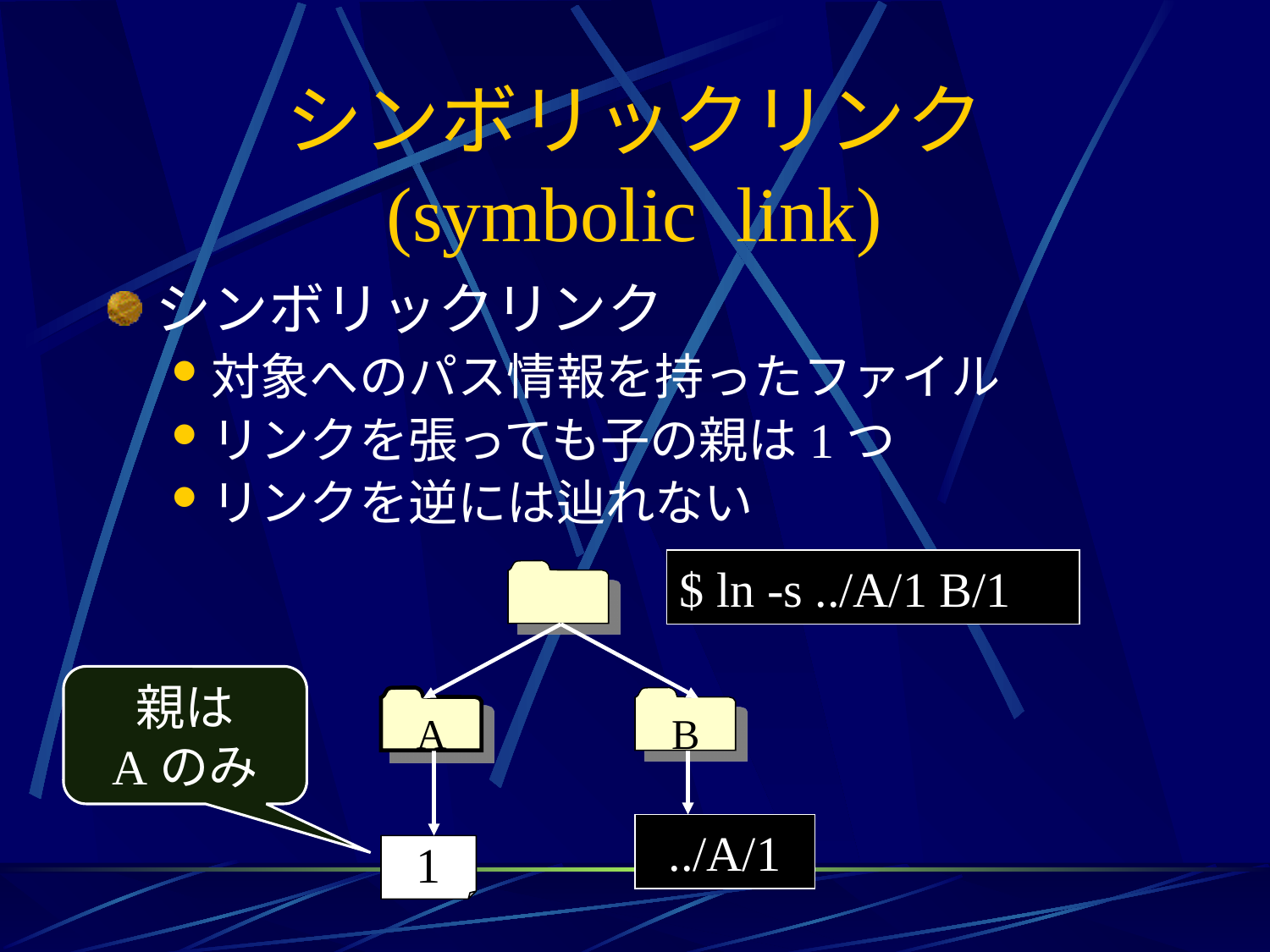

# シンボリックリンク (symbolic  link)
シンボリックリンク
対象へのパス情報を持ったファイル
リンクを張っても子の親は1つ
リンクを逆には辿れない
$ ln -s ../A/1 B/1

親は
Aのみ
A
B

../A/1
1